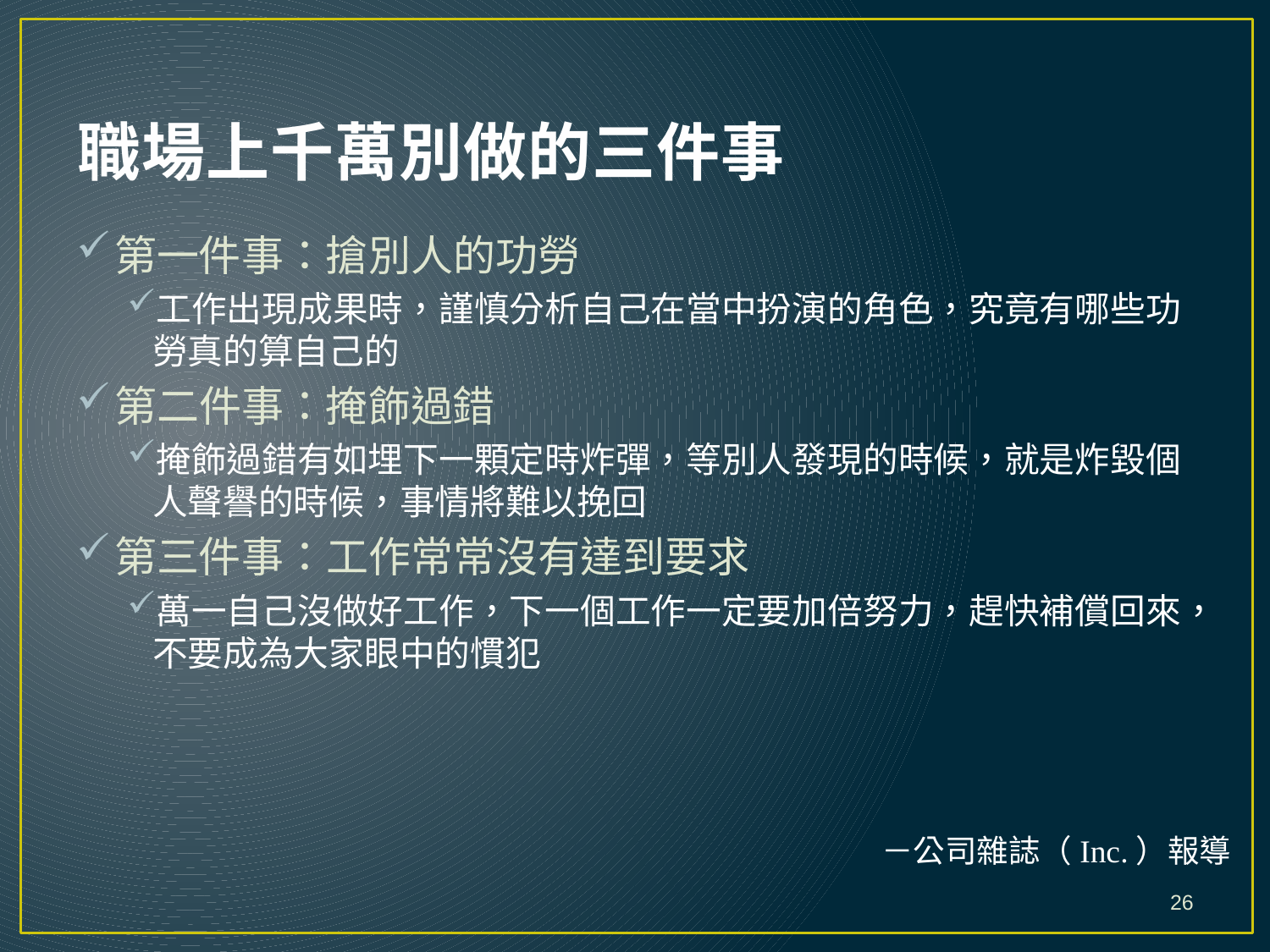

# 職場上千萬別做的三件事
第一件事：搶別人的功勞
工作出現成果時，謹慎分析自己在當中扮演的角色，究竟有哪些功勞真的算自己的
第二件事：掩飾過錯
掩飾過錯有如埋下一顆定時炸彈，等別人發現的時候，就是炸毀個人聲譽的時候，事情將難以挽回
第三件事：工作常常沒有達到要求
萬一自己沒做好工作，下一個工作一定要加倍努力，趕快補償回來，不要成為大家眼中的慣犯
－公司雜誌（Inc.）報導
26